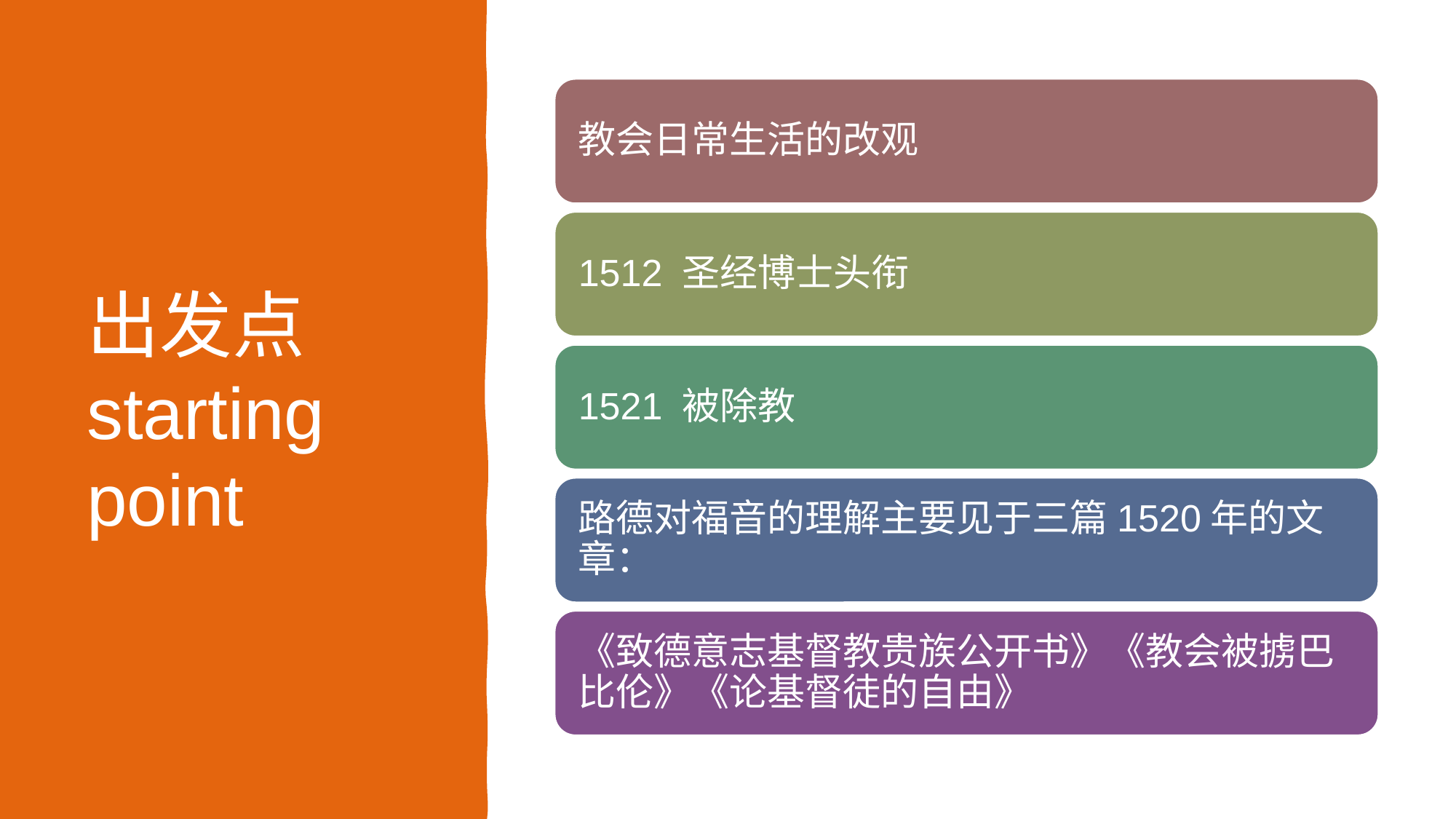

教会日常生活的改观
1512 圣经博士头衔
1521 被除教
路德对福音的理解主要见于三篇1520年的文章：
《致德意志基督教贵族公开书》《教会被掳巴比伦》《论基督徒的自由》
# 出发点starting point